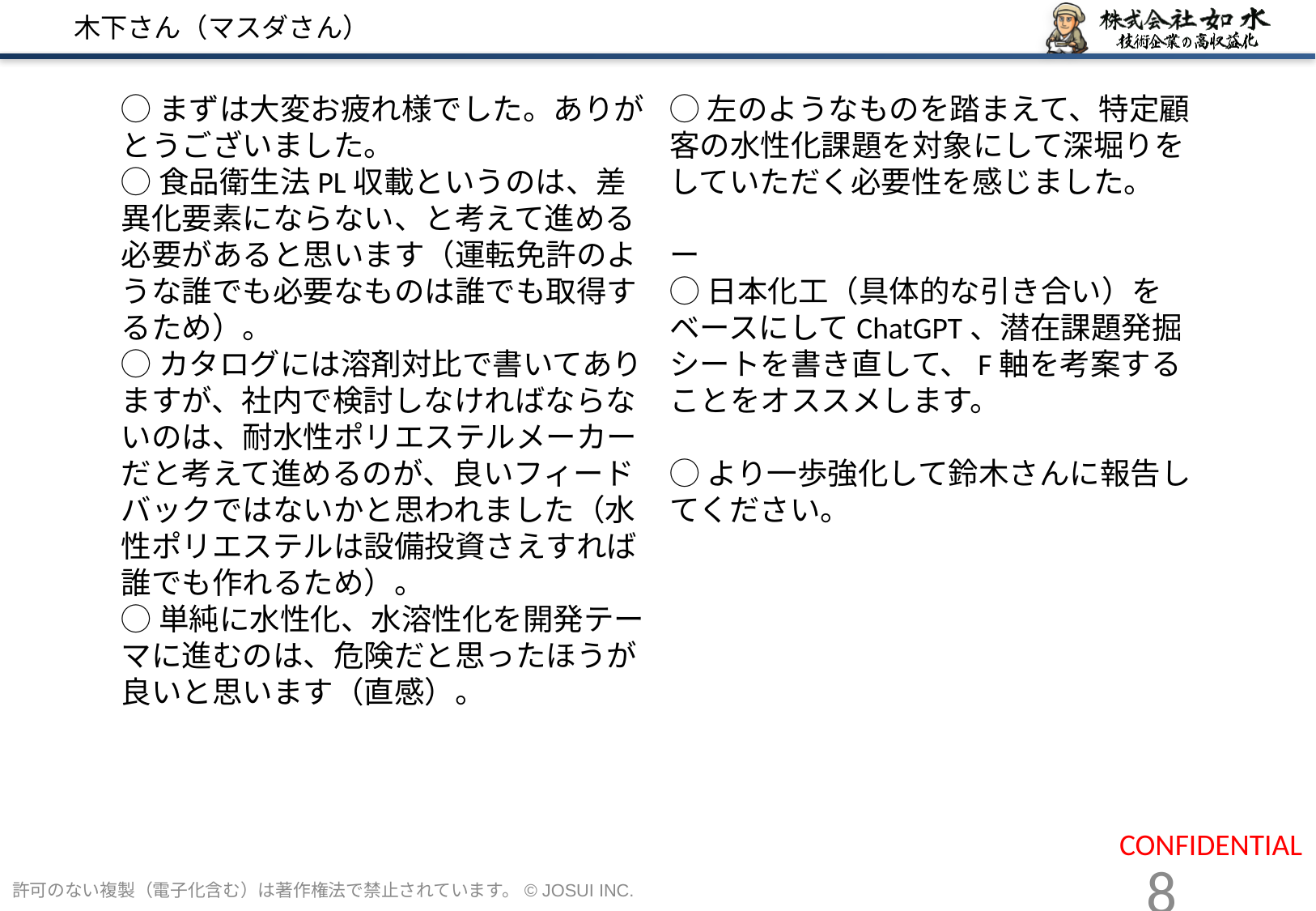

# 木下さん（マスダさん）
◯左のようなものを踏まえて、特定顧客の水性化課題を対象にして深堀りをしていただく必要性を感じました。

ー
◯日本化工（具体的な引き合い）をベースにしてChatGPT、潜在課題発掘シートを書き直して、F軸を考案することをオススメします。

◯より一歩強化して鈴木さんに報告してください。
◯まずは大変お疲れ様でした。ありがとうございました。
◯食品衛生法PL収載というのは、差異化要素にならない、と考えて進める必要があると思います（運転免許のような誰でも必要なものは誰でも取得するため）。
◯カタログには溶剤対比で書いてありますが、社内で検討しなければならないのは、耐水性ポリエステルメーカーだと考えて進めるのが、良いフィードバックではないかと思われました（水性ポリエステルは設備投資さえすれば誰でも作れるため）。
◯単純に水性化、水溶性化を開発テーマに進むのは、危険だと思ったほうが良いと思います（直感）。
許可のない複製（電子化含む）は著作権法で禁止されています。© JOSUI INC.
8